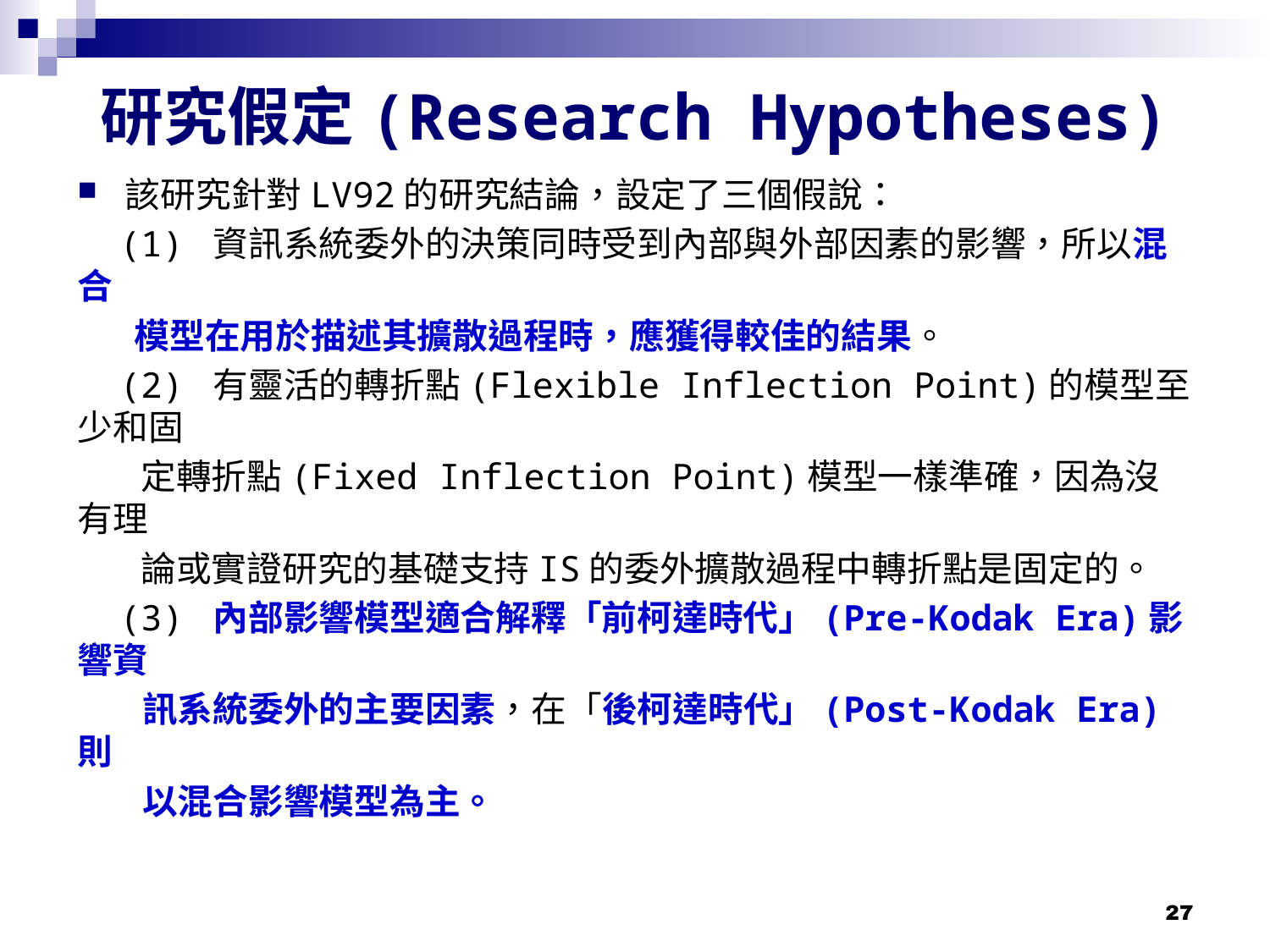

# 研究假定(Research Hypotheses)
該研究針對LV92的研究結論，設定了三個假說：
  (1) 資訊系統委外的決策同時受到內部與外部因素的影響，所以混合
      模型在用於描述其擴散過程時，應獲得較佳的結果。
  (2) 有靈活的轉折點(Flexible Inflection Point)的模型至少和固
       定轉折點(Fixed Inflection Point)模型一樣準確，因為沒有理
       論或實證研究的基礎支持IS的委外擴散過程中轉折點是固定的。
  (3) 內部影響模型適合解釋「前柯達時代」(Pre-Kodak Era)影響資
       訊系統委外的主要因素，在「後柯達時代」(Post-Kodak Era)則
       以混合影響模型為主。

27